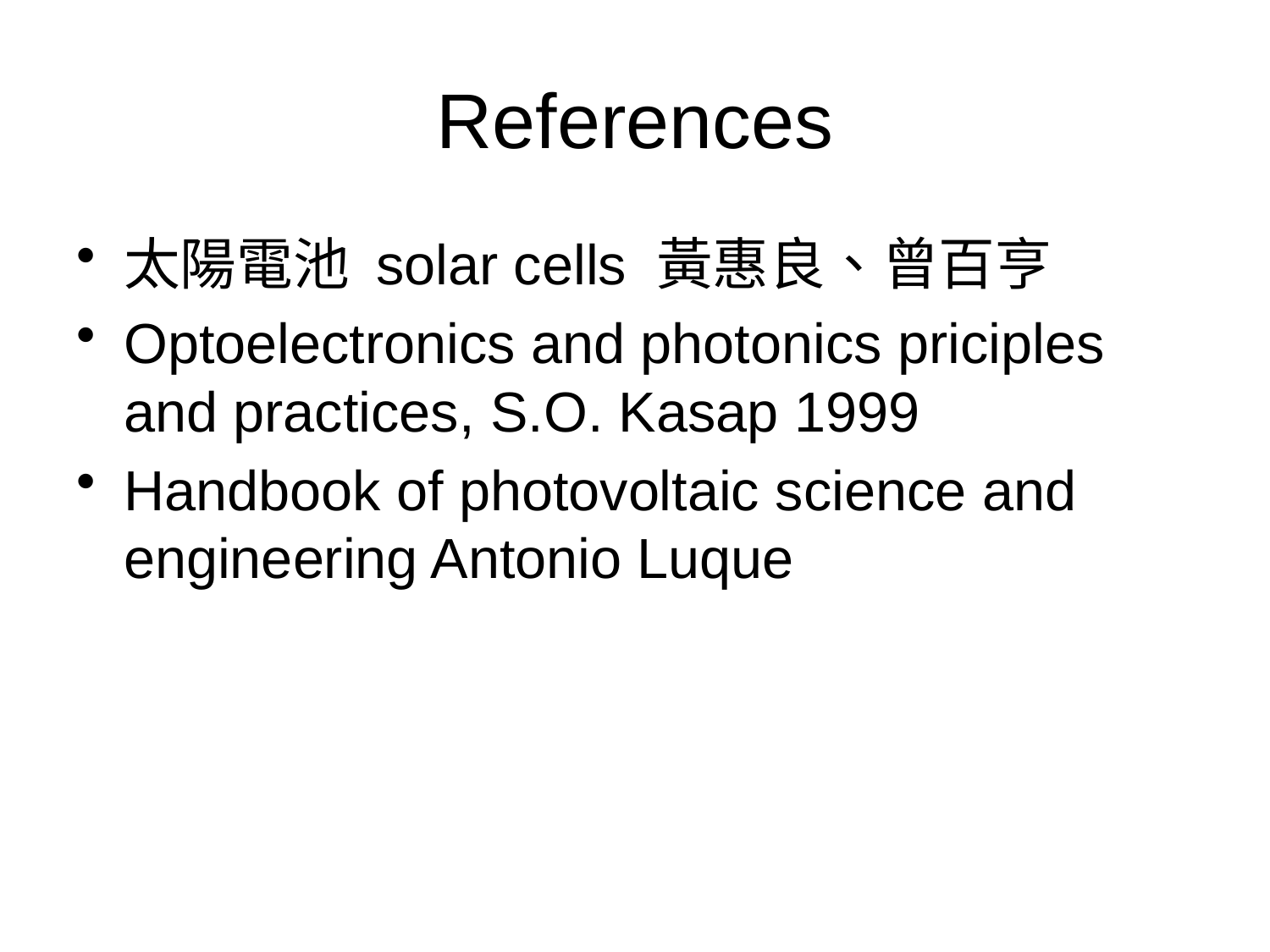

# References
太陽電池 solar cells 黃惠良、曾百亨
Optoelectronics and photonics priciples and practices, S.O. Kasap 1999
Handbook of photovoltaic science and engineering Antonio Luque